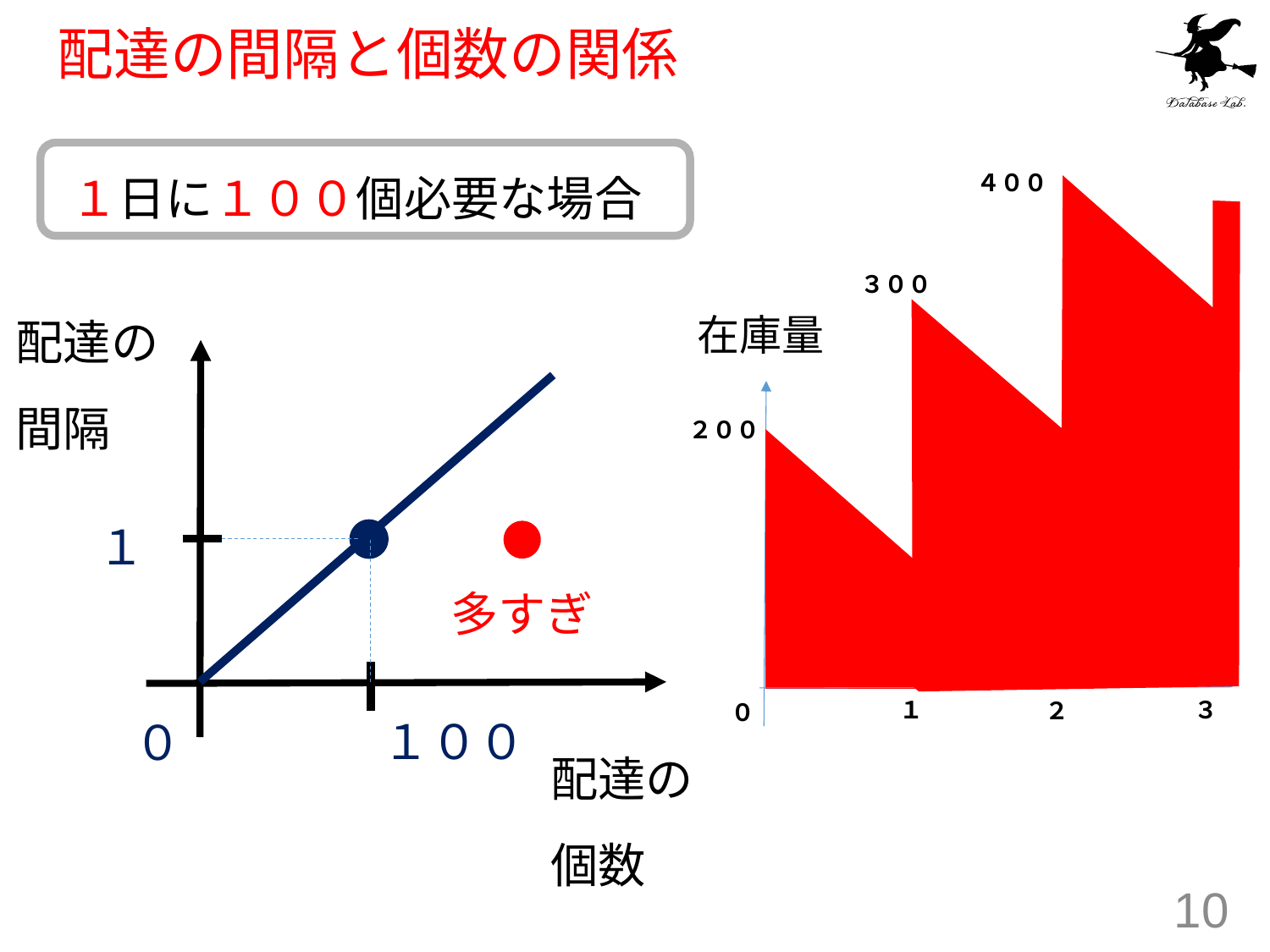

# 配達の間隔と個数の関係

１日に１００個必要な場合
４００

３００
配達の
間隔
在庫量
２００

１

多すぎ
３
１
２
０
１００
０
配達の
個数

10